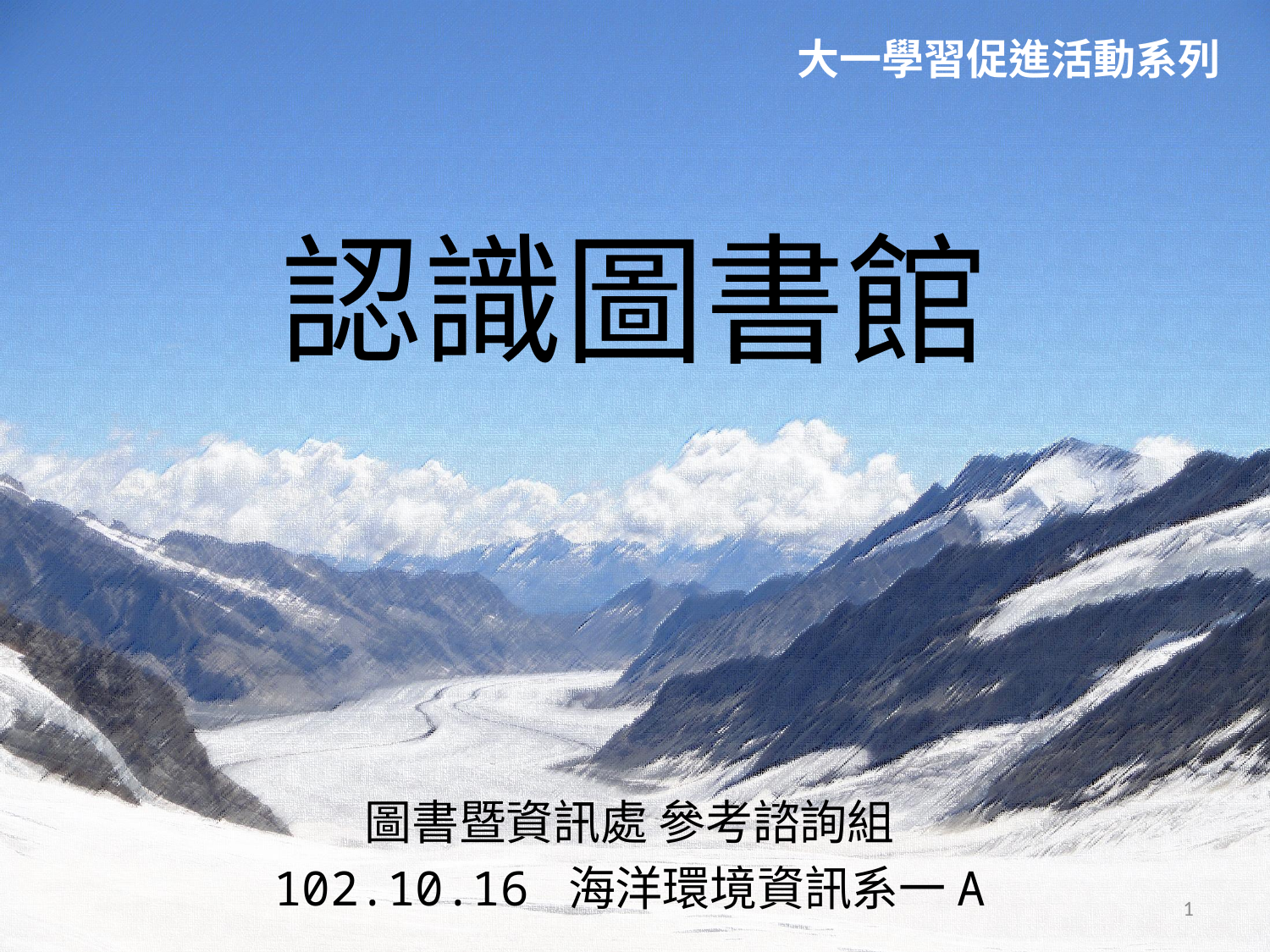

大一學習促進活動系列
# 認識圖書館
圖書暨資訊處 參考諮詢組
102.10.16 海洋環境資訊系一A
1